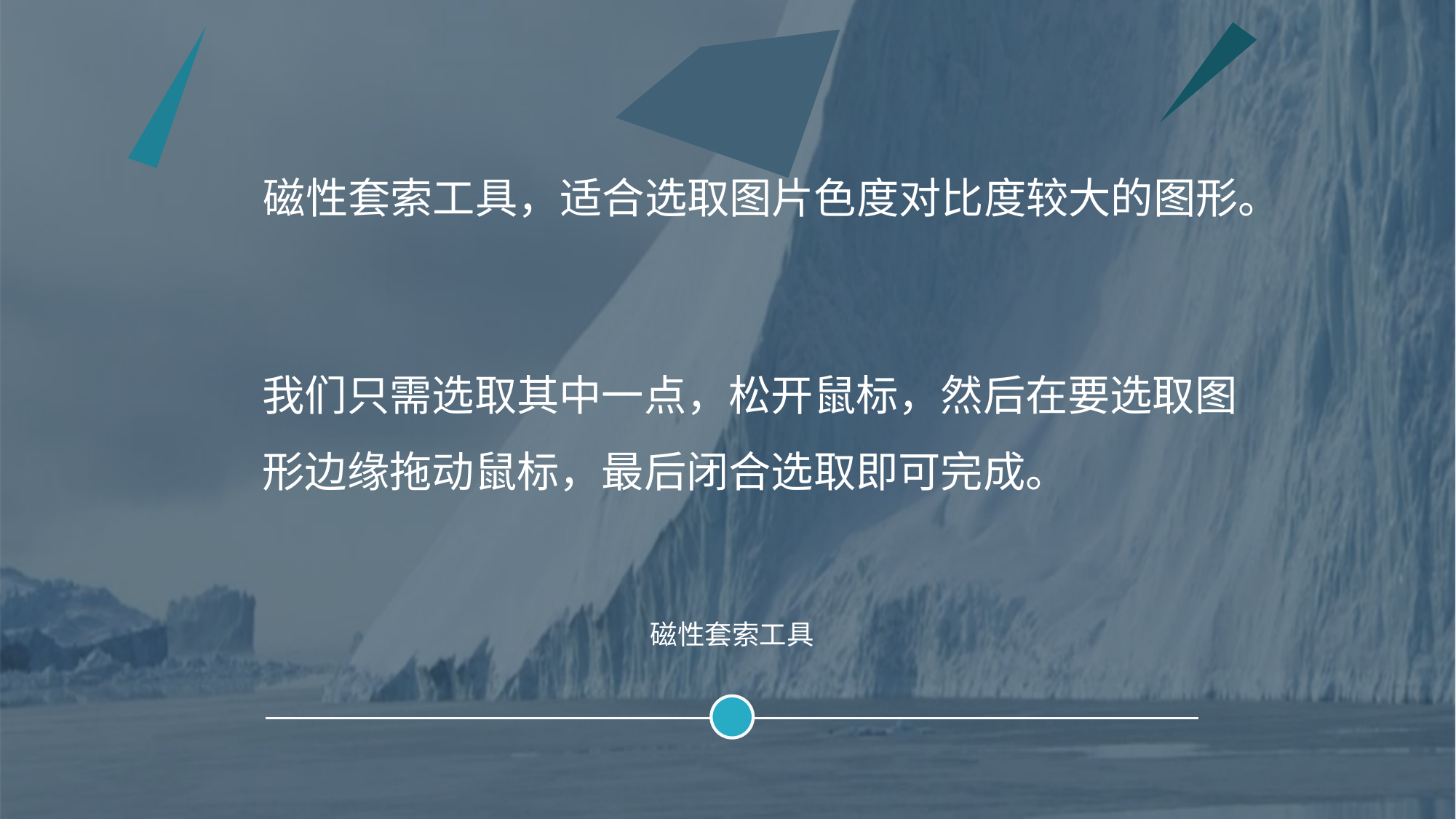

磁性套索工具，适合选取图片色度对比度较大的图形。
我们只需选取其中一点，松开鼠标，然后在要选取图
形边缘拖动鼠标，最后闭合选取即可完成。
磁性套索工具